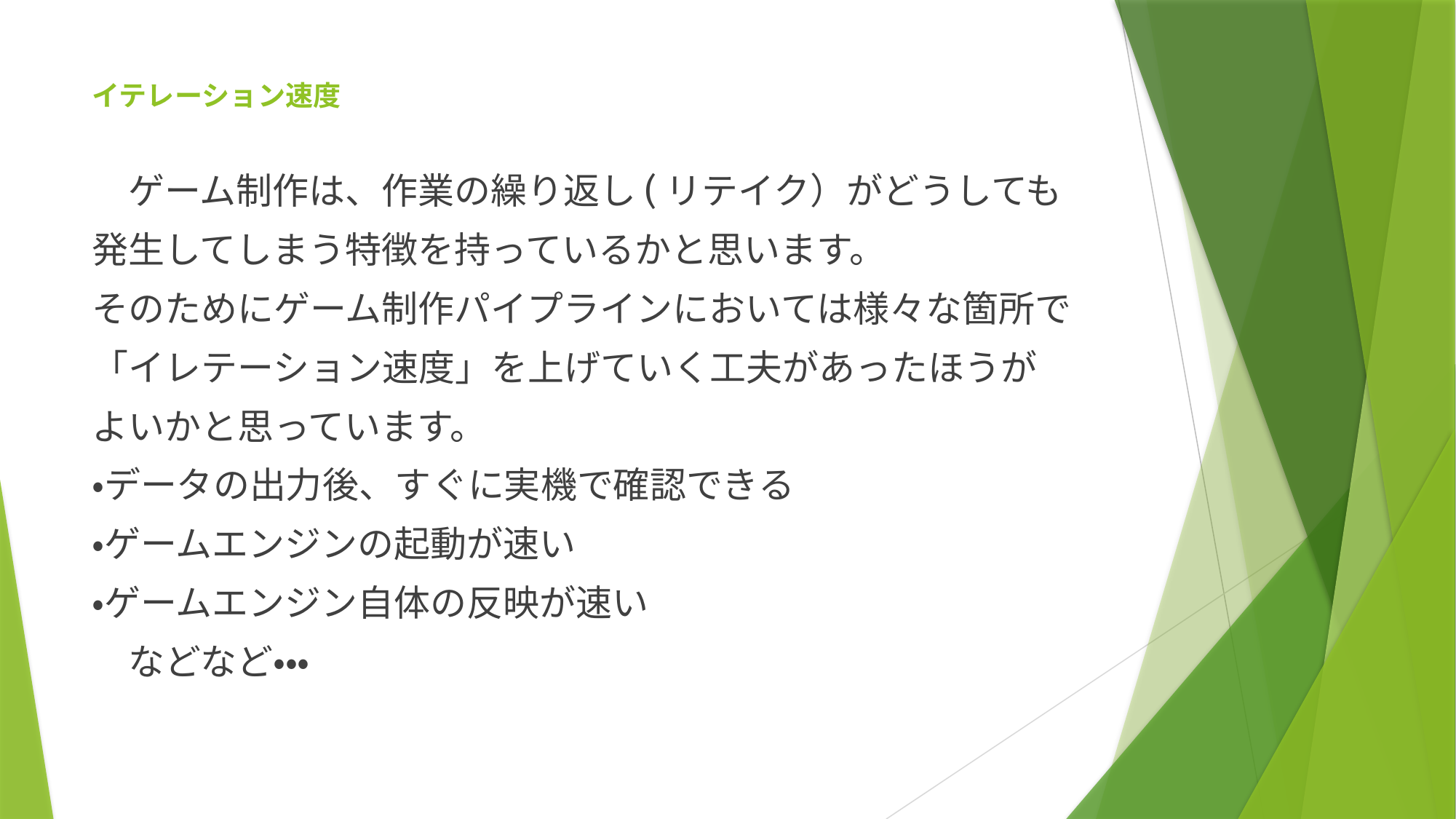

# イテレーション速度
　ゲーム制作は、作業の繰り返し(リテイク）がどうしても
発生してしまう特徴を持っているかと思います。
そのためにゲーム制作パイプラインにおいては様々な箇所で
「イレテーション速度」を上げていく工夫があったほうが
よいかと思っています。
・データの出力後、すぐに実機で確認できる
・ゲームエンジンの起動が速い
・ゲームエンジン自体の反映が速い
　などなど・・・